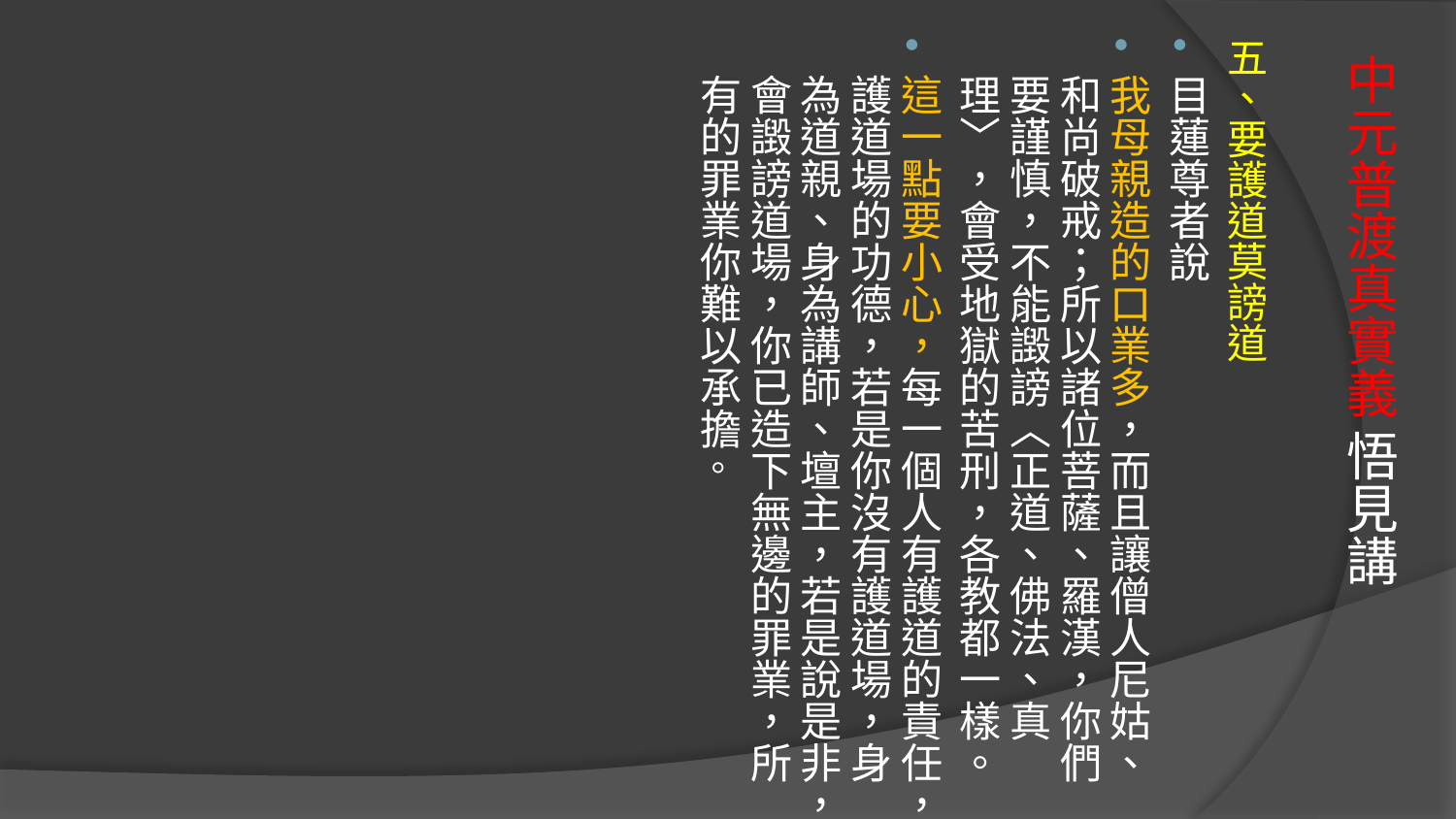

五、要護道莫謗道
目蓮尊者說
我母親造的口業多，而且讓僧人尼姑、和尚破戒；所以諸位菩薩、羅漢，你們要謹慎，不能譭謗〈正道、佛法、真理〉，會受地獄的苦刑，各教都一樣。
這一點要小心，每一個人有護道的責任，護道場的功德，若是你沒有護道場，身為道親、身為講師、壇主，若是說是非，會譭謗道場，你已造下無邊的罪業，所有的罪業你難以承擔。

# 中元普渡真實義 悟見講